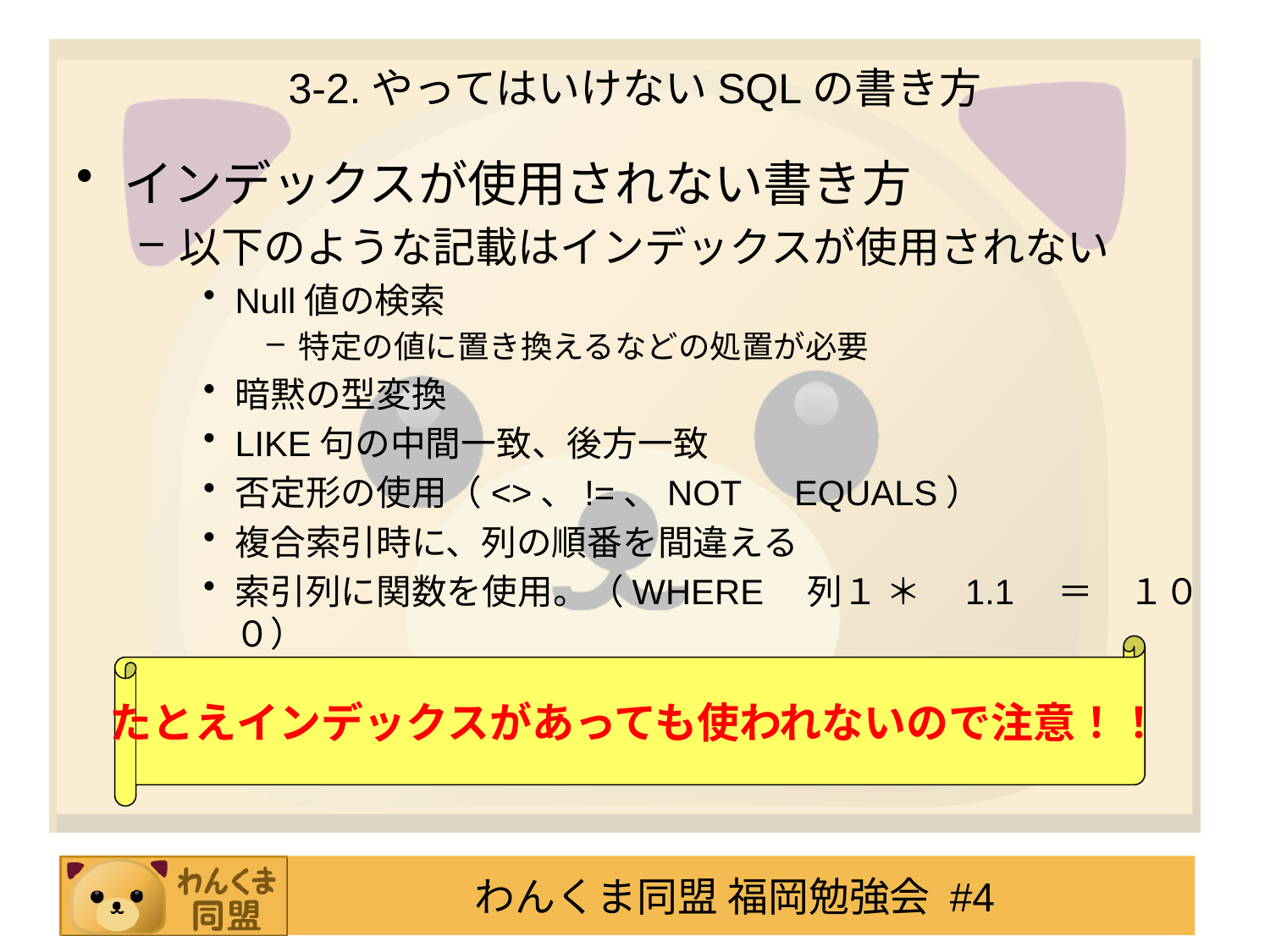

# 3-2.やってはいけないSQLの書き方
インデックスが使用されない書き方
以下のような記載はインデックスが使用されない
Null値の検索
特定の値に置き換えるなどの処置が必要
暗黙の型変換
LIKE句の中間一致、後方一致
否定形の使用（<>、!=、NOT　EQUALS）
複合索引時に、列の順番を間違える
索引列に関数を使用。（WHERE　列１ ＊　1.1　＝　１００）

たとえインデックスがあっても使われないので注意！！